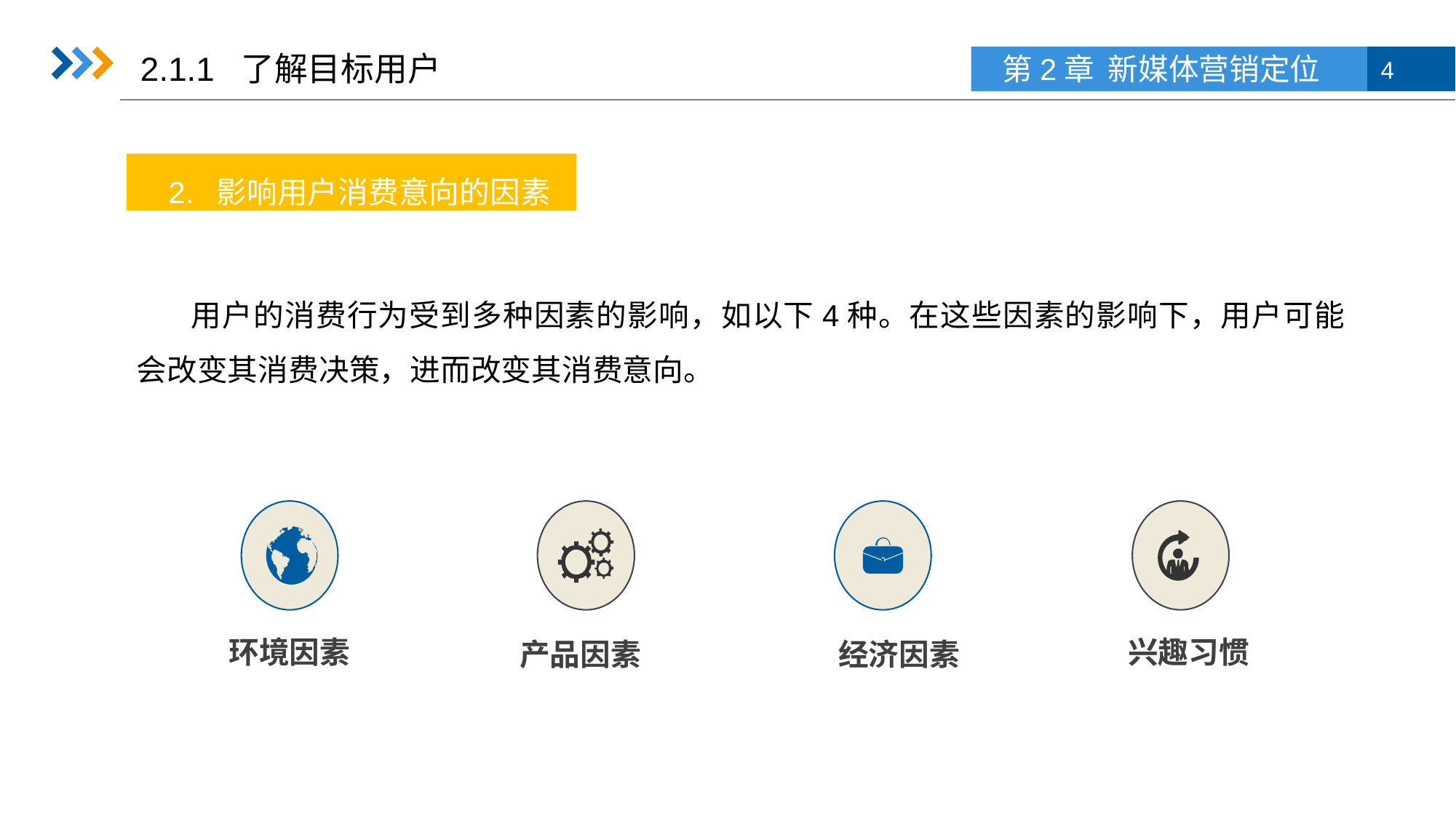

2.1.1  了解目标用户
2. 影响用户消费意向的因素
用户的消费行为受到多种因素的影响，如以下4种。在这些因素的影响下，用户可能会改变其消费决策，进而改变其消费意向。

环境因素
兴趣习惯
产品因素
 经济因素